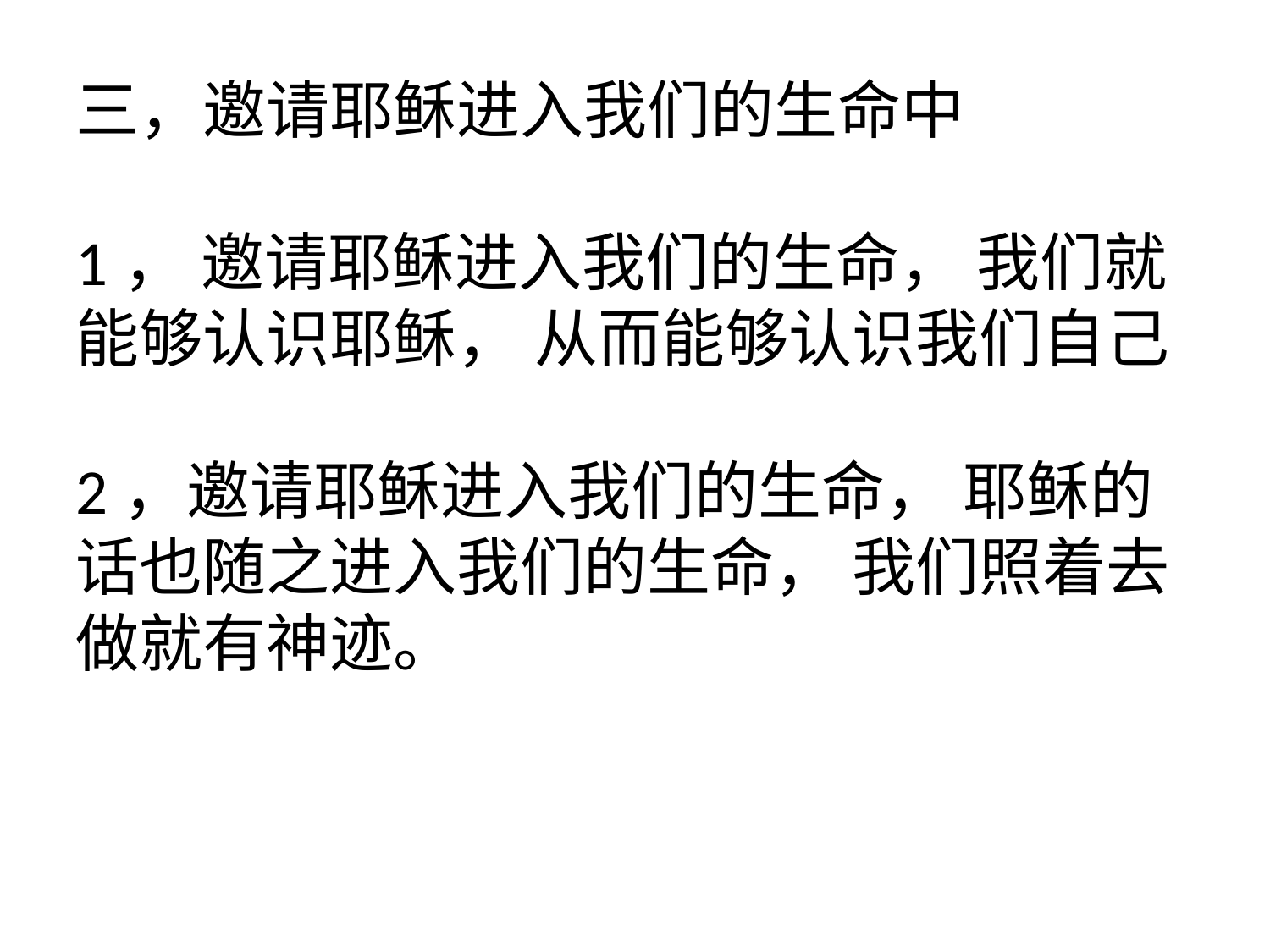

#
三，邀请耶稣进入我们的生命中

1， 邀请耶稣进入我们的生命， 我们就能够认识耶稣， 从而能够认识我们自己

2，邀请耶稣进入我们的生命， 耶稣的话也随之进入我们的生命， 我们照着去做就有神迹。